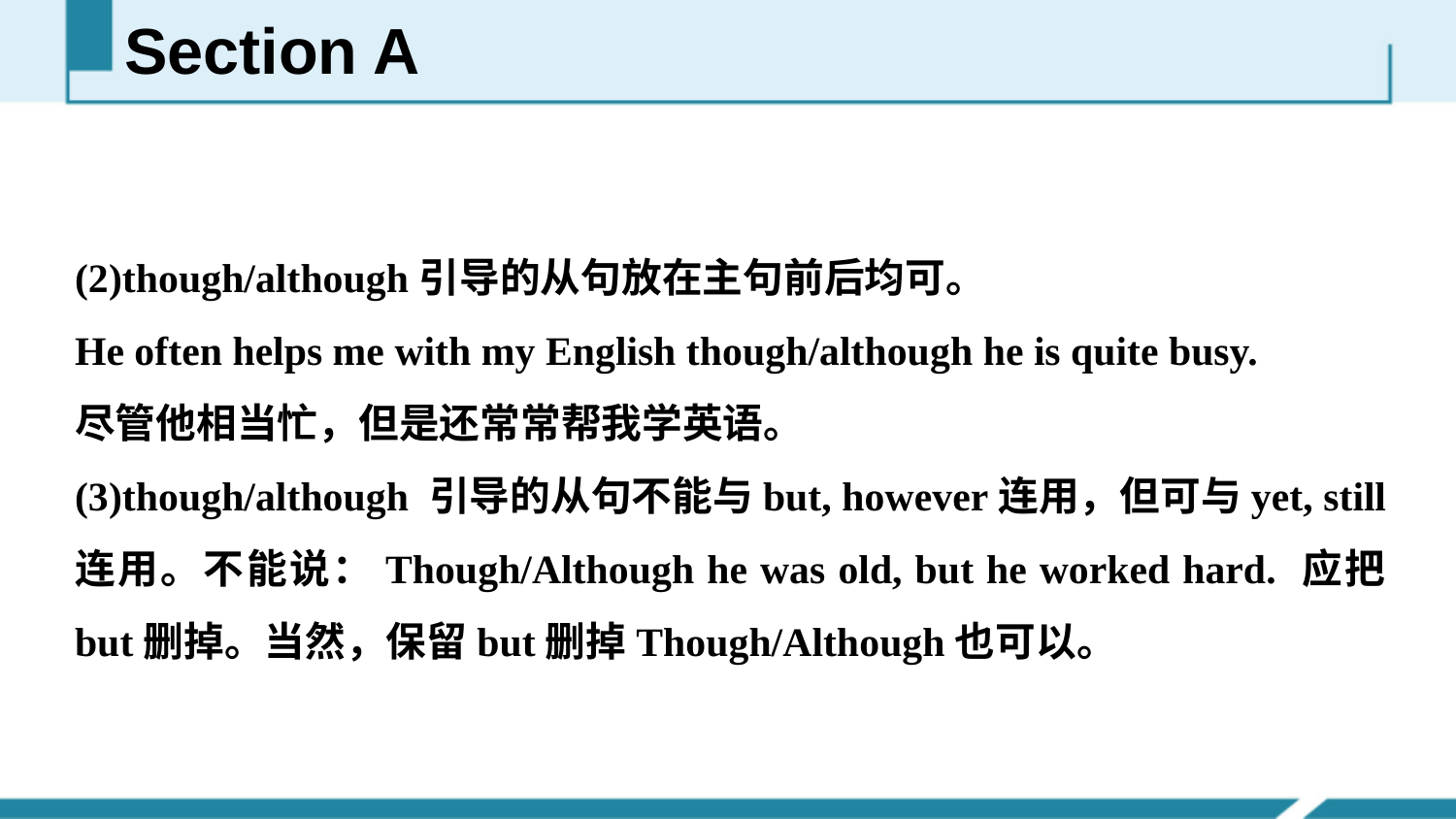

Section A
(2)though/although引导的从句放在主句前后均可。
He often helps me with my English though/although he is quite busy.
尽管他相当忙，但是还常常帮我学英语。
(3)though/although 引导的从句不能与but, however连用，但可与yet, still连用。不能说：Though/Although he was old, but he worked hard. 应把but删掉。当然，保留but删掉Though/Although也可以。